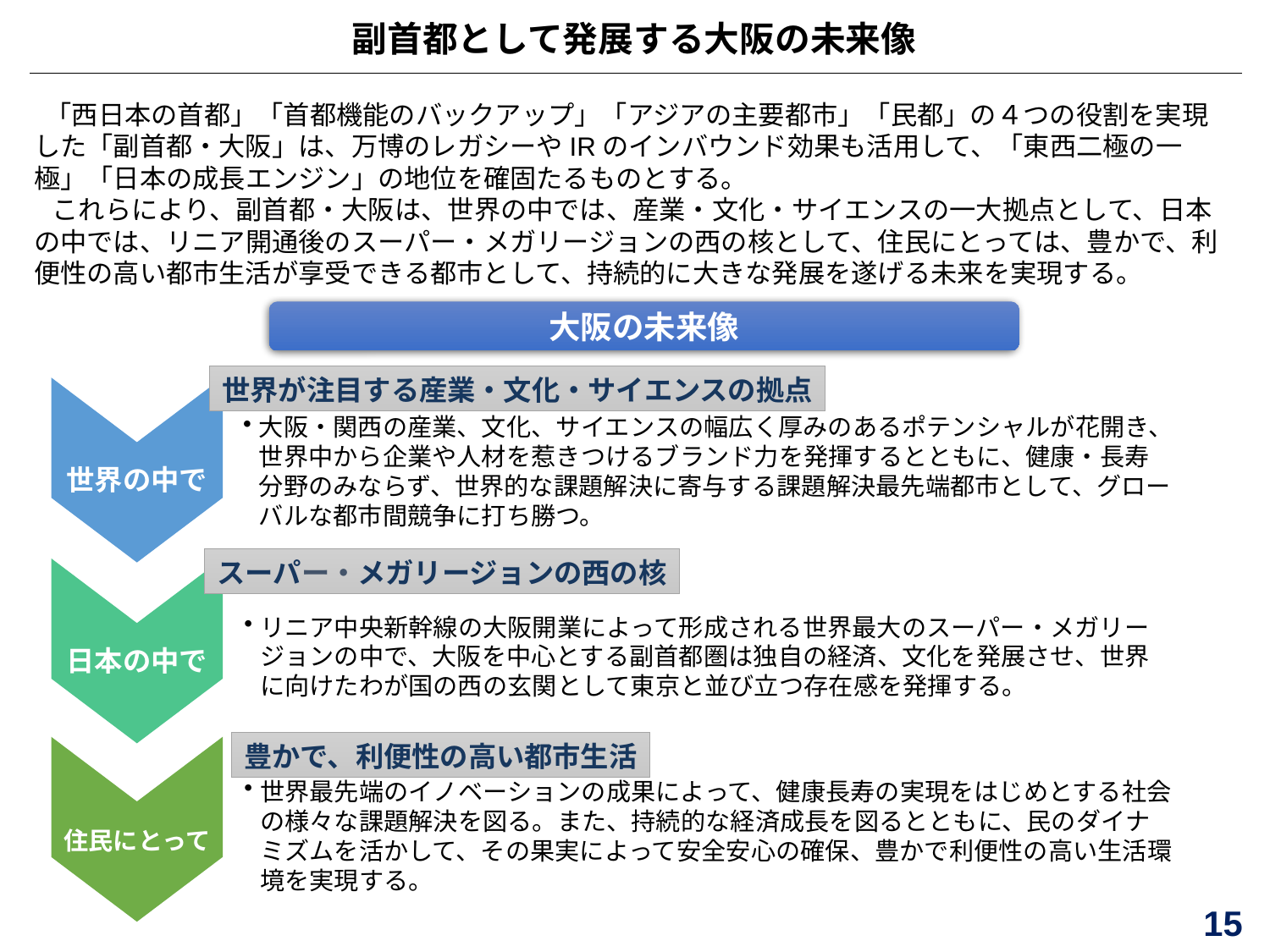

副首都として発展する大阪の未来像
 「西日本の首都」「首都機能のバックアップ」「アジアの主要都市」「民都」の４つの役割を実現した「副首都・大阪」は、万博のレガシーやIRのインバウンド効果も活用して、「東西二極の一極」「日本の成長エンジン」の地位を確固たるものとする。
  これらにより、副首都・大阪は、世界の中では、産業・文化・サイエンスの一大拠点として、日本の中では、リニア開通後のスーパー・メガリージョンの西の核として、住民にとっては、豊かで、利便性の高い都市生活が享受できる都市として、持続的に大きな発展を遂げる未来を実現する。

大阪の未来像
世界が注目する産業・文化・サイエンスの拠点

大阪・関西の産業、文化、サイエンスの幅広く厚みのあるポテンシャルが花開き、世界中から企業や人材を惹きつけるブランド力を発揮するとともに、健康・長寿分野のみならず、世界的な課題解決に寄与する課題解決最先端都市として、グローバルな都市間競争に打ち勝つ。
世界の中で
スーパー・メガリージョンの西の核

リニア中央新幹線の大阪開業によって形成される世界最大のスーパー・メガリージョンの中で、大阪を中心とする副首都圏は独自の経済、文化を発展させ、世界に向けたわが国の西の玄関として東京と並び立つ存在感を発揮する。
日本の中で
豊かで、利便性の高い都市生活
住民にとって

世界最先端のイノベーションの成果によって、健康長寿の実現をはじめとする社会の様々な課題解決を図る。また、持続的な経済成長を図るとともに、民のダイナミズムを活かして、その果実によって安全安心の確保、豊かで利便性の高い生活環境を実現する。
 15